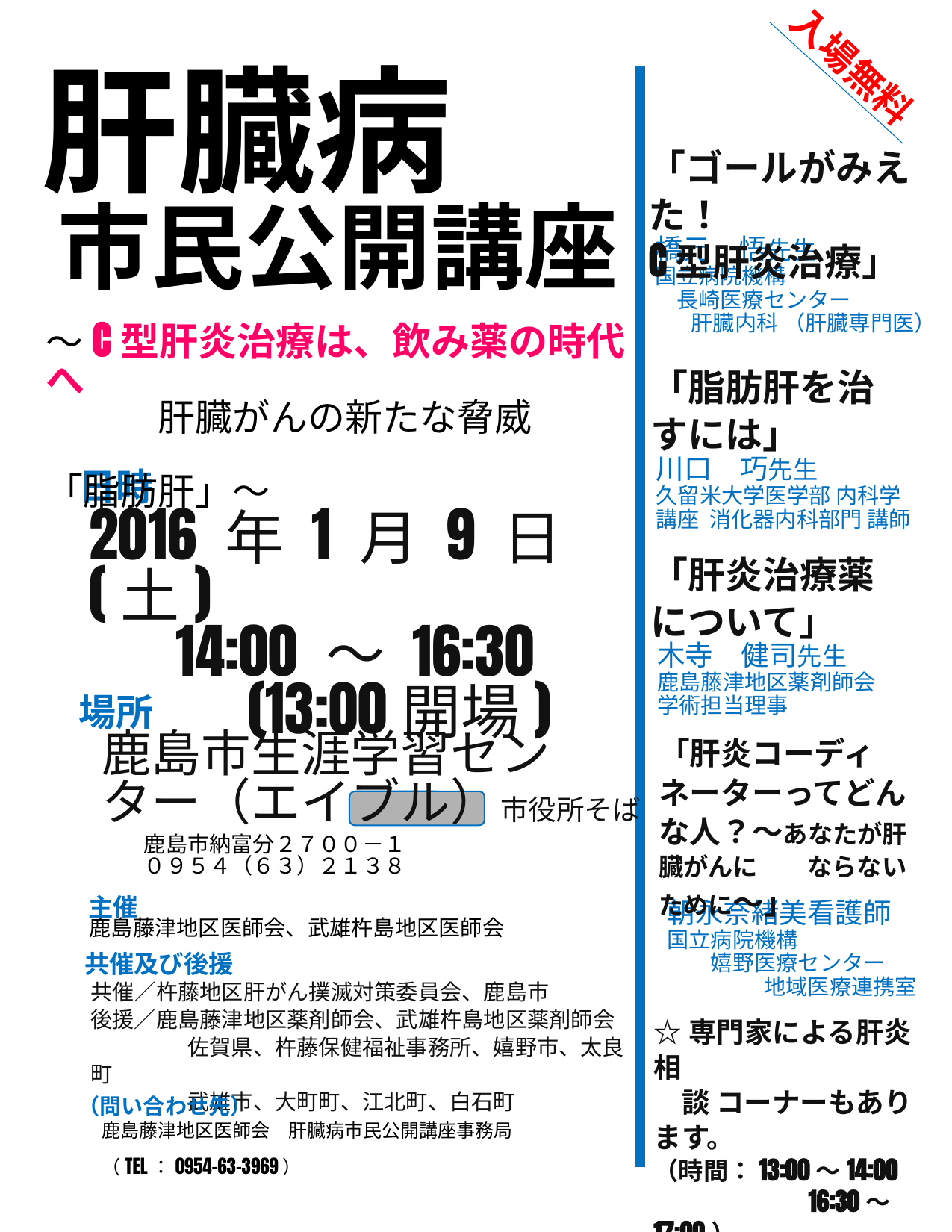

入場無料
肝臓病
市民公開講座
「ゴールがみえた！
C型肝炎治療」
橋元　悟先生
国立病院機構
　長崎医療センター
　   肝臓内科 （肝臓専門医）

～c型肝炎治療は、飲み薬の時代へ
　　　肝臓がんの新たな脅威
　　　　　　　　　　　　　　「脂肪肝」～
「脂肪肝を治すには」

川口　巧先生
久留米大学医学部 内科学
講座  消化器内科部門 講師
日時
2016 年 1 月 9 日(土)
　 14:00 ～ 16:30
　　  (13:00開場)
「肝炎治療薬について」

木寺　健司先生
鹿島藤津地区薬剤師会
学術担当理事
場所
「肝炎コーディネーターってどんな人？～あなたが肝臓がんに　　ならないために～」

鹿島市生涯学習センター（エイブル）市役所そば

　鹿島市納富分２７００－１
　０９５４（６３）２１３８
主催
朝永奈緒美看護師
国立病院機構
　　嬉野医療センター
　　　  　地域医療連携室
鹿島藤津地区医師会、武雄杵島地区医師会
共催及び後援
共催／杵藤地区肝がん撲滅対策委員会、鹿島市
後援／鹿島藤津地区薬剤師会、武雄杵島地区薬剤師会
　　　　  佐賀県、杵藤保健福祉事務所、嬉野市、太良町
　　　　  武雄市、大町町、江北町、白石町
☆専門家による肝炎相
　談 コーナーもあります。
（時間：13:00～14:00
　　　　　　16:30～17:00）
（問い合わせ先）
鹿島藤津地区医師会　肝臓病市民公開講座事務局
　　　　　　　　　　　　　　  　　　　　　　　　　　（TEL：0954-63-3969）